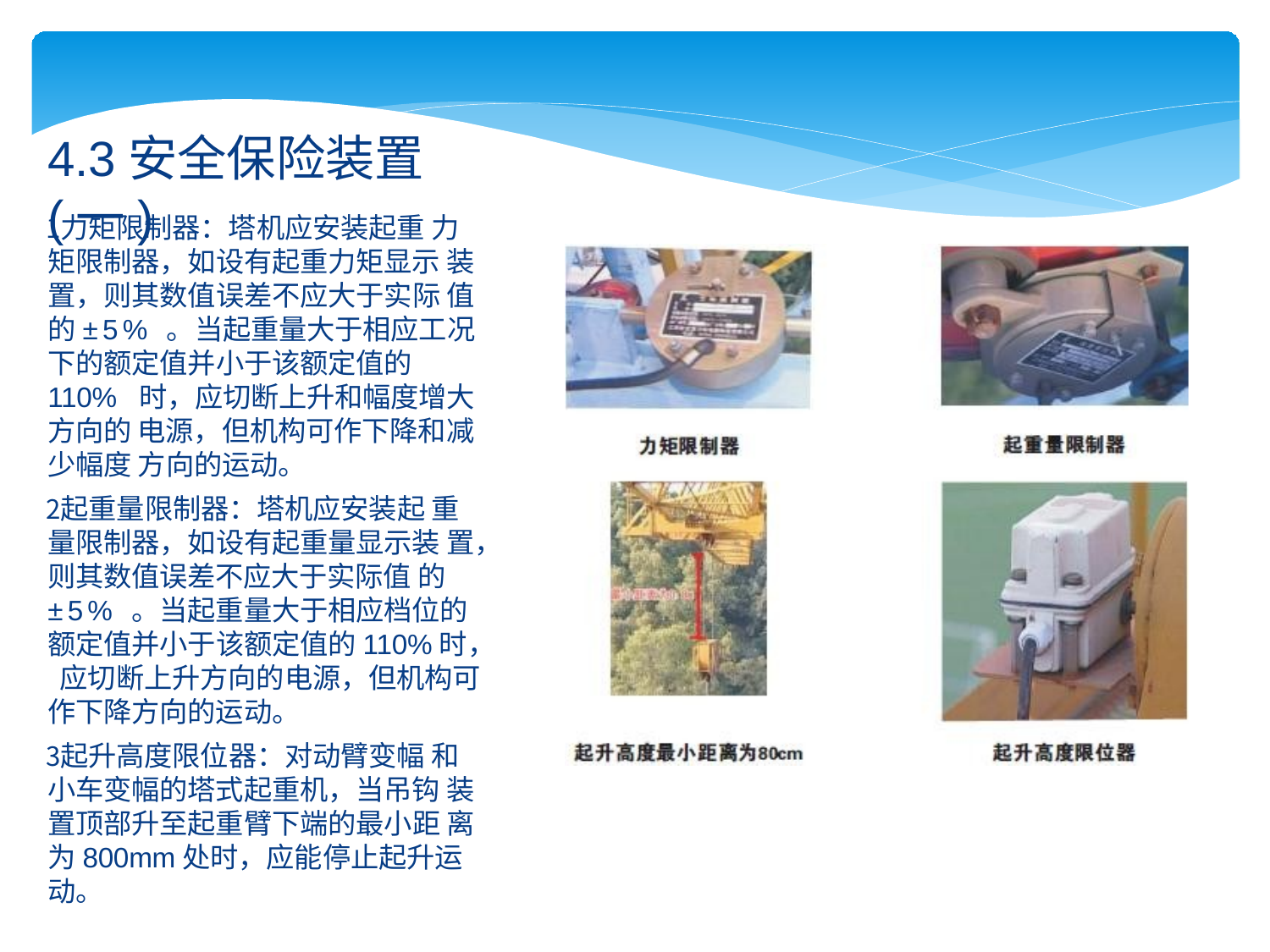

# 4.3安全保险装置(一)
力矩限制器：塔机应安装起重 力矩限制器，如设有起重力矩显示 装置，则其数值误差不应大于实际 值的±5% 。当起重量大于相应工况 下的额定值并小于该额定值的110%  时，应切断上升和幅度增大方向的 电源，但机构可作下降和减少幅度 方向的运动。
起重量限制器：塔机应安装起 重量限制器，如设有起重量显示装 置，则其数值误差不应大于实际值 的±5% 。当起重量大于相应档位的 额定值并小于该额定值的110%时，  应切断上升方向的电源，但机构可 作下降方向的运动。
起升高度限位器：对动臂变幅 和小车变幅的塔式起重机，当吊钩 装置顶部升至起重臂下端的最小距 离为800mm处时，应能停止起升运 动。